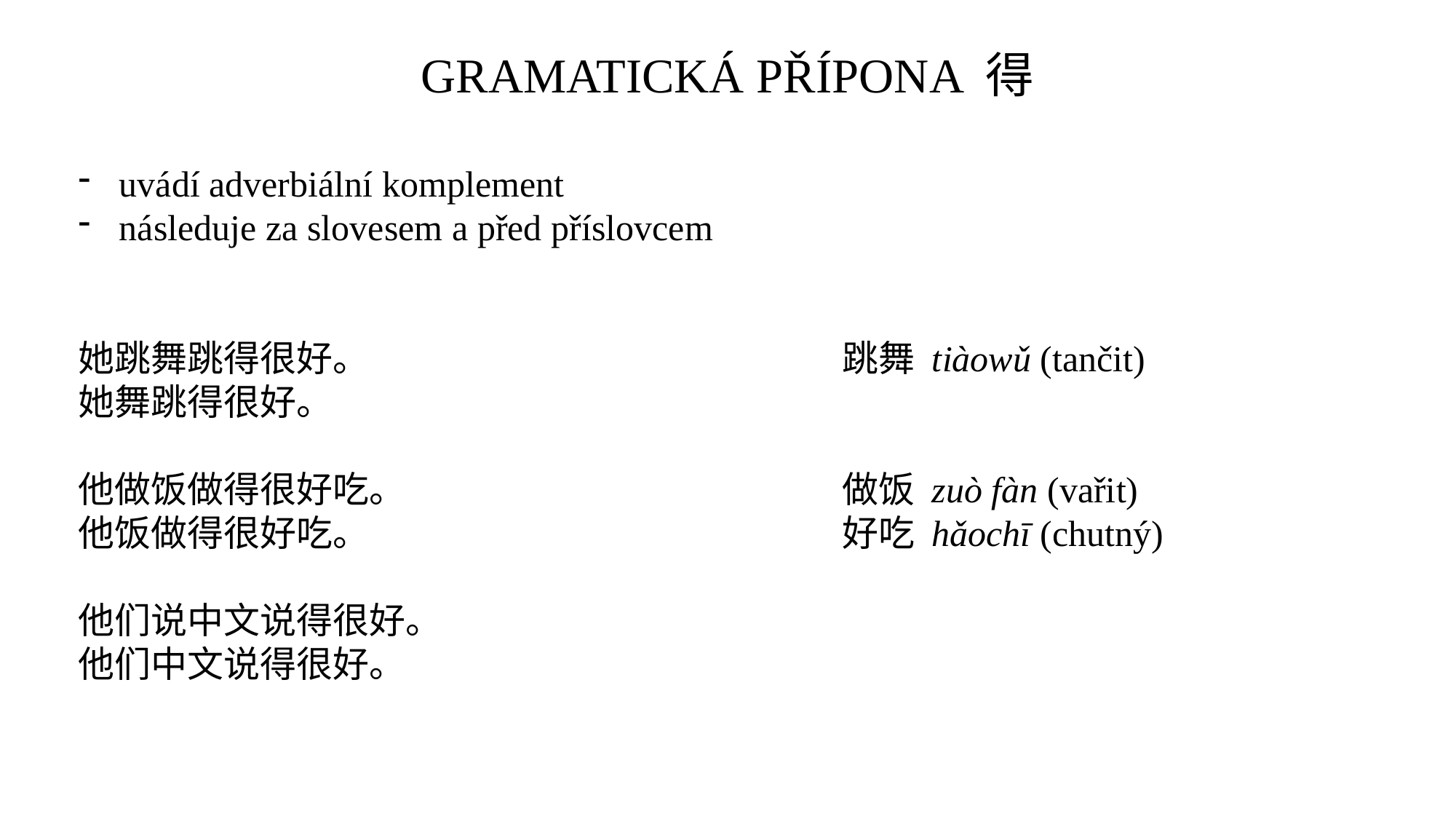

GRAMATICKÁ PŘÍPONA 得

uvádí adverbiální komplement
následuje za slovesem a před příslovcem

她跳舞跳得很好。					跳舞 tiàowǔ (tančit)
她舞跳得很好。

他做饭做得很好吃。				做饭 zuò fàn (vařit)
他饭做得很好吃。					好吃 hǎochī (chutný)

他们说中文说得很好。
他们中文说得很好。